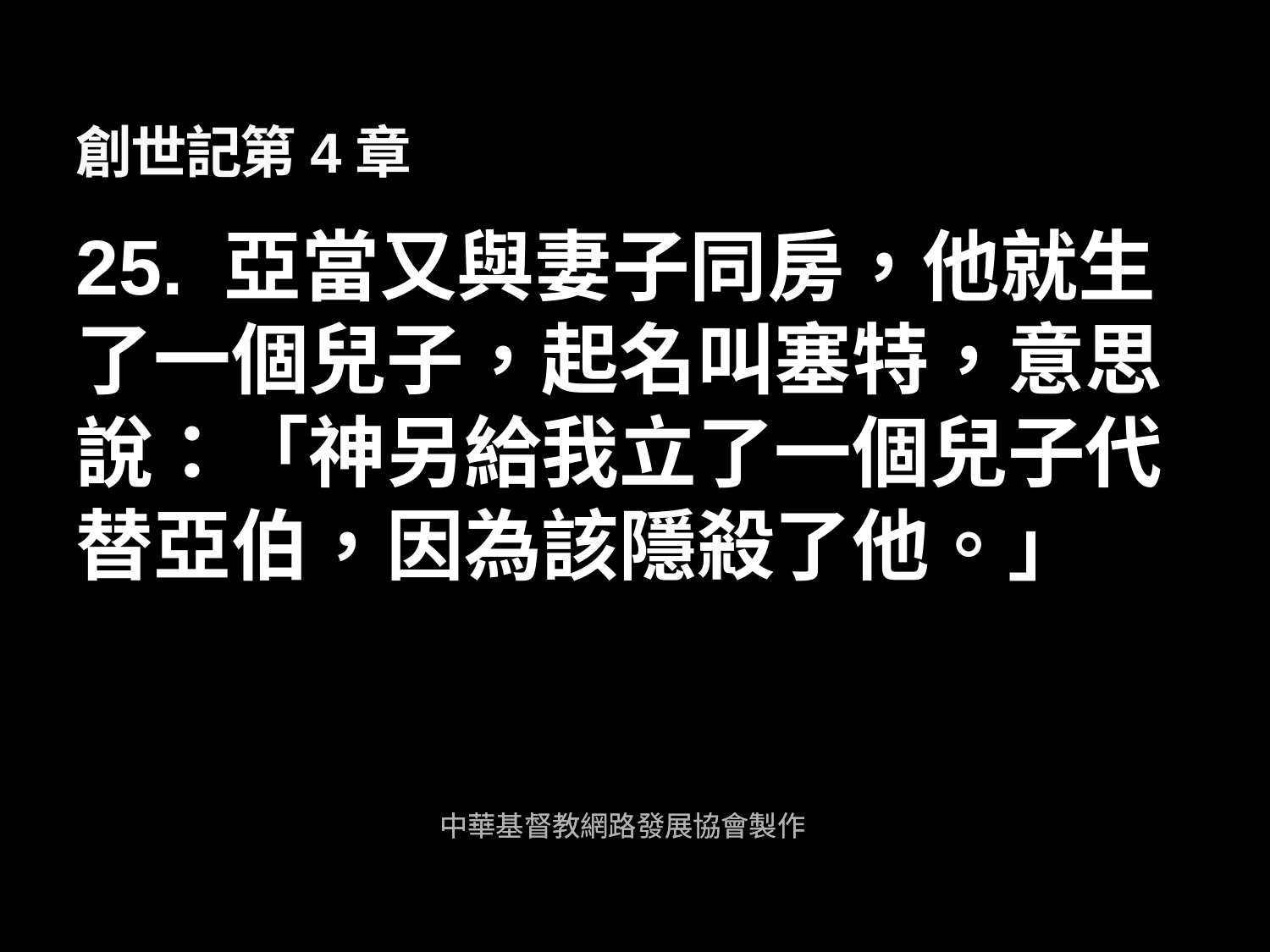

# 創世記第4章
25. 亞當又與妻子同房，他就生了一個兒子，起名叫塞特，意思說：「神另給我立了一個兒子代替亞伯，因為該隱殺了他。」